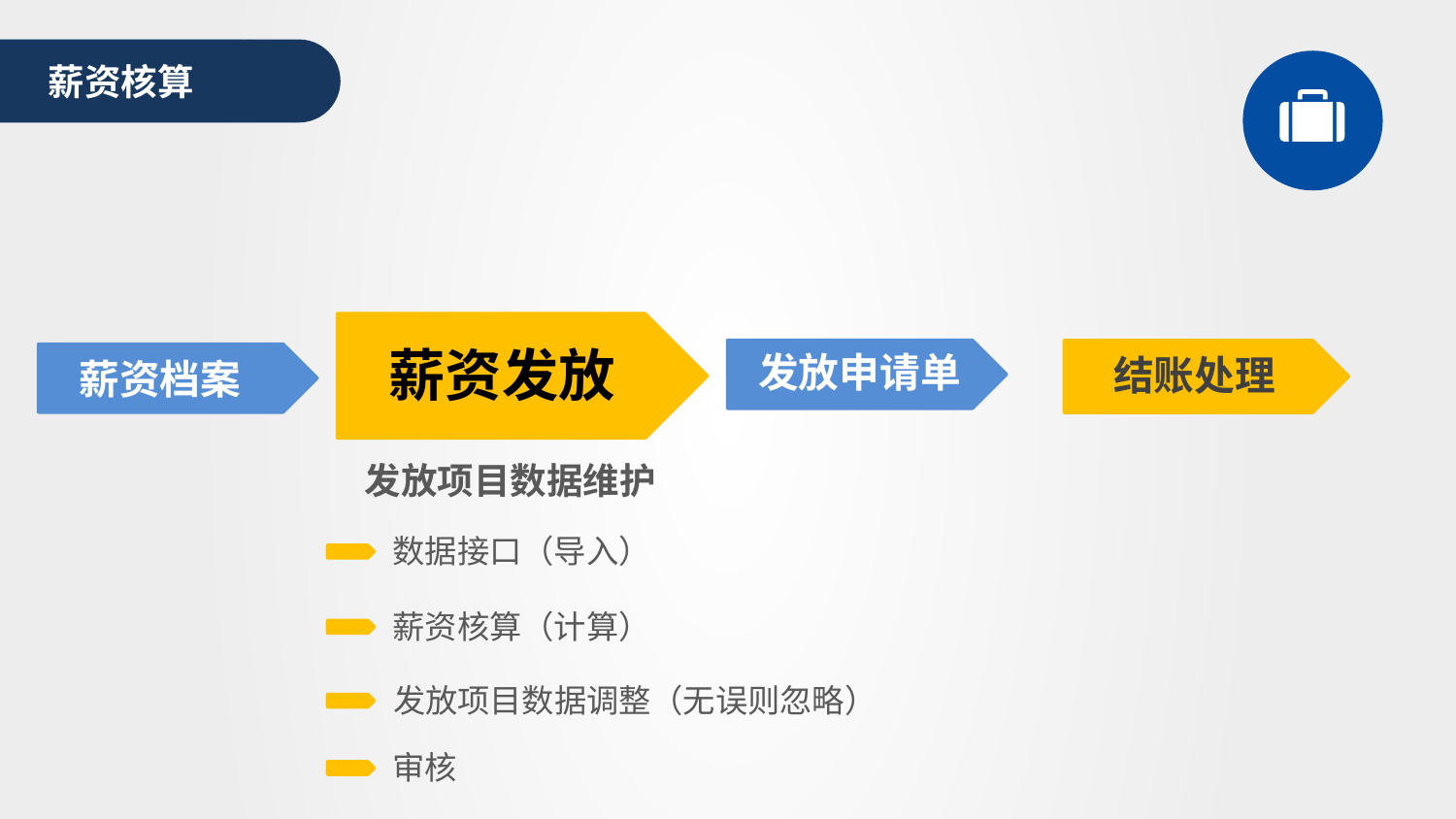

薪资核算

薪资发放
发放申请单

结账处理
薪资档案
发放项目数据维护
数据接口（导入）

薪资核算（计算）

发放项目数据调整（无误则忽略）

审核